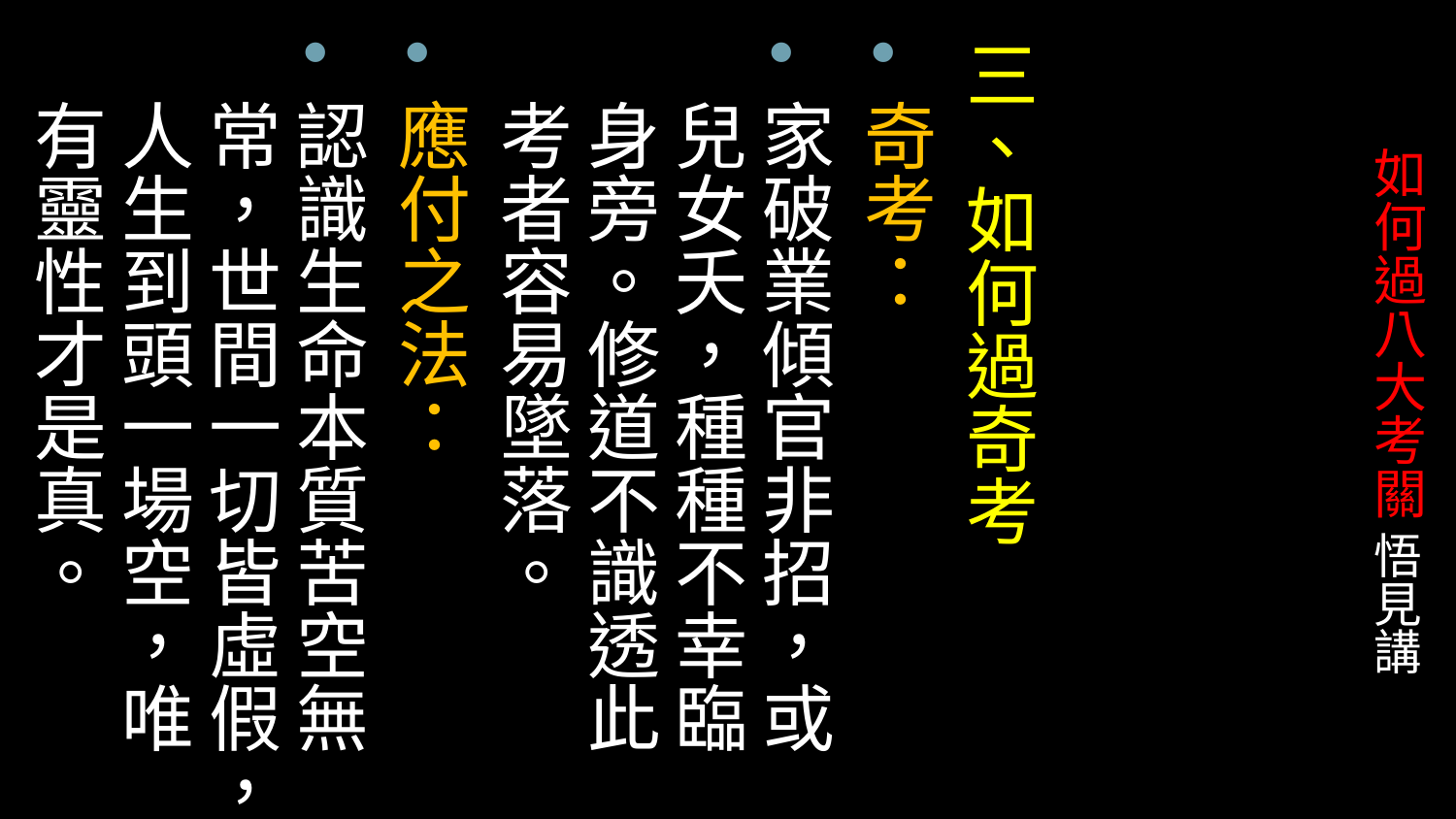

三、如何過奇考
奇考：
家破業傾官非招，或兒女夭，種種不幸臨身旁。修道不識透此考者容易墜落。
應付之法：
認識生命本質苦空無常，世間一切皆虛假，人生到頭一場空，唯有靈性才是真。
# 如何過八大考關 悟見講